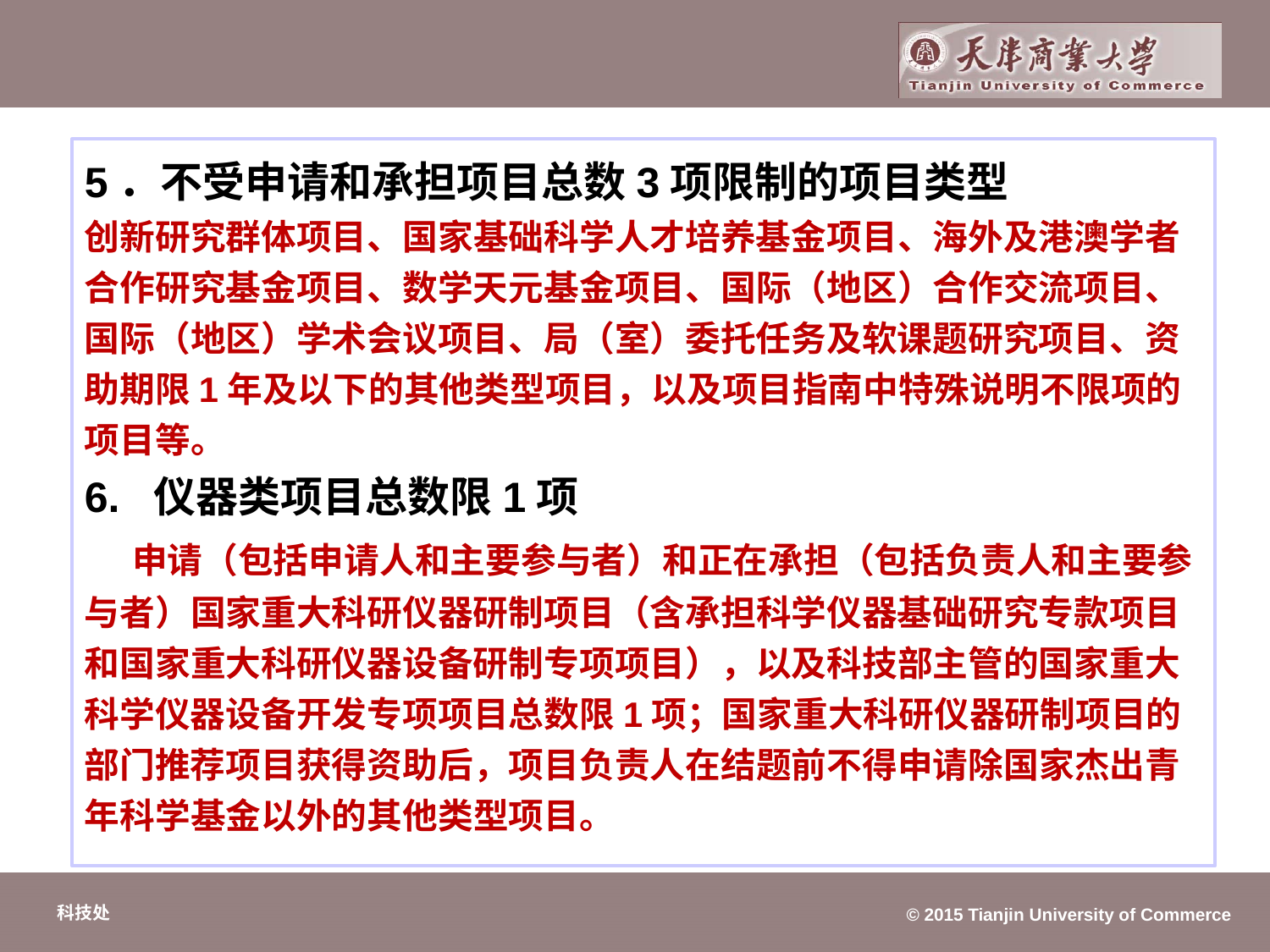

5．不受申请和承担项目总数3项限制的项目类型
创新研究群体项目、国家基础科学人才培养基金项目、海外及港澳学者合作研究基金项目、数学天元基金项目、国际（地区）合作交流项目、国际（地区）学术会议项目、局（室）委托任务及软课题研究项目、资助期限1年及以下的其他类型项目，以及项目指南中特殊说明不限项的项目等。
6.  仪器类项目总数限1项
     申请（包括申请人和主要参与者）和正在承担（包括负责人和主要参与者）国家重大科研仪器研制项目（含承担科学仪器基础研究专款项目和国家重大科研仪器设备研制专项项目），以及科技部主管的国家重大科学仪器设备开发专项项目总数限1项；国家重大科研仪器研制项目的部门推荐项目获得资助后，项目负责人在结题前不得申请除国家杰出青年科学基金以外的其他类型项目。